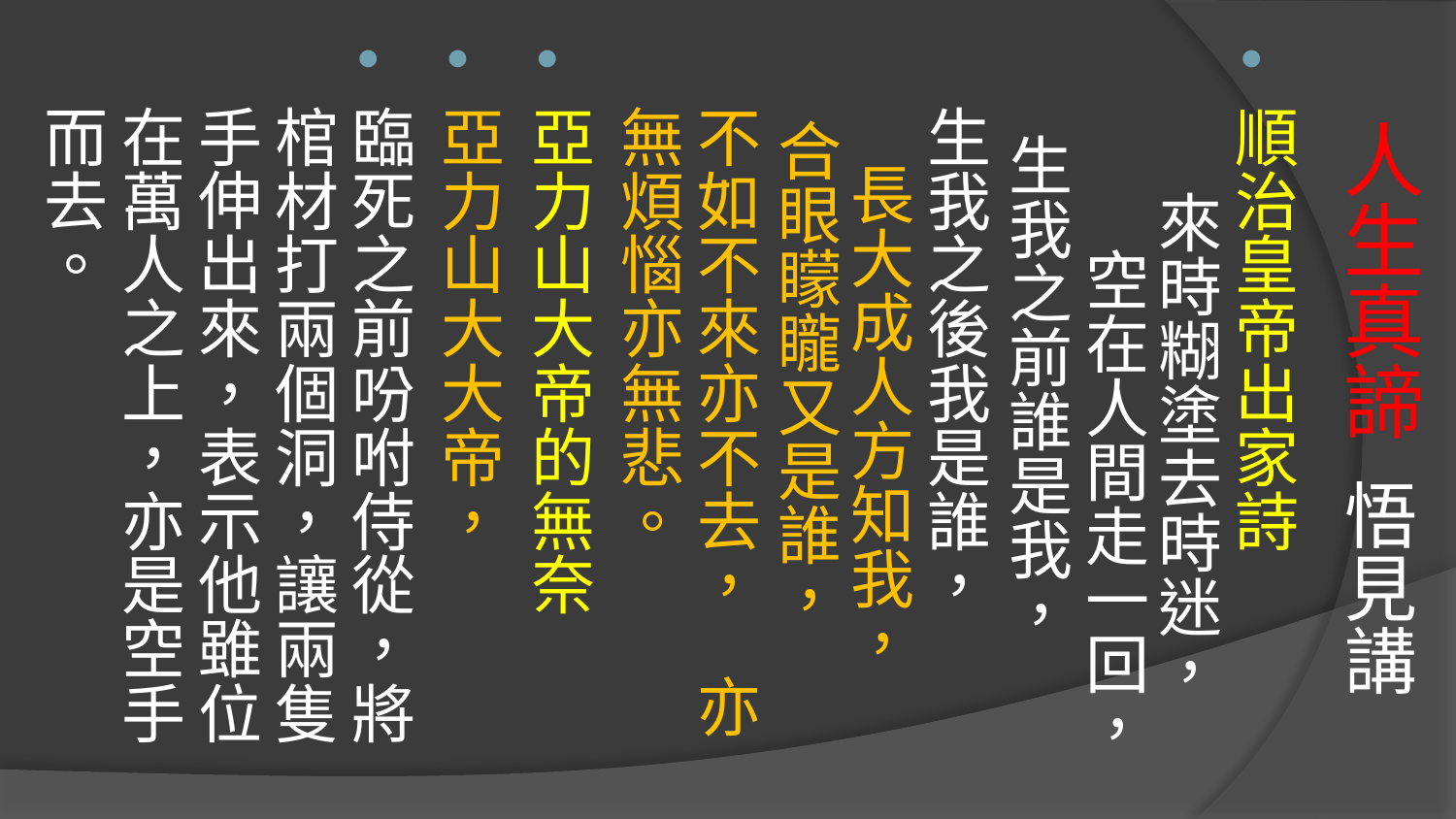

# 人生真諦  悟見講
順治皇帝出家詩                      來時糊塗去時迷，                空在人間走一回，    生我之前誰是我，         生我之後我是誰，                長大成人方知我，         合眼矇矓又是誰，           不如不來亦不去，    亦無煩惱亦無悲。
亞力山大帝的無奈
亞力山大大帝，
臨死之前吩咐侍從，將棺材打兩個洞，讓兩隻手伸出來，表示他雖位在萬人之上，亦是空手而去。